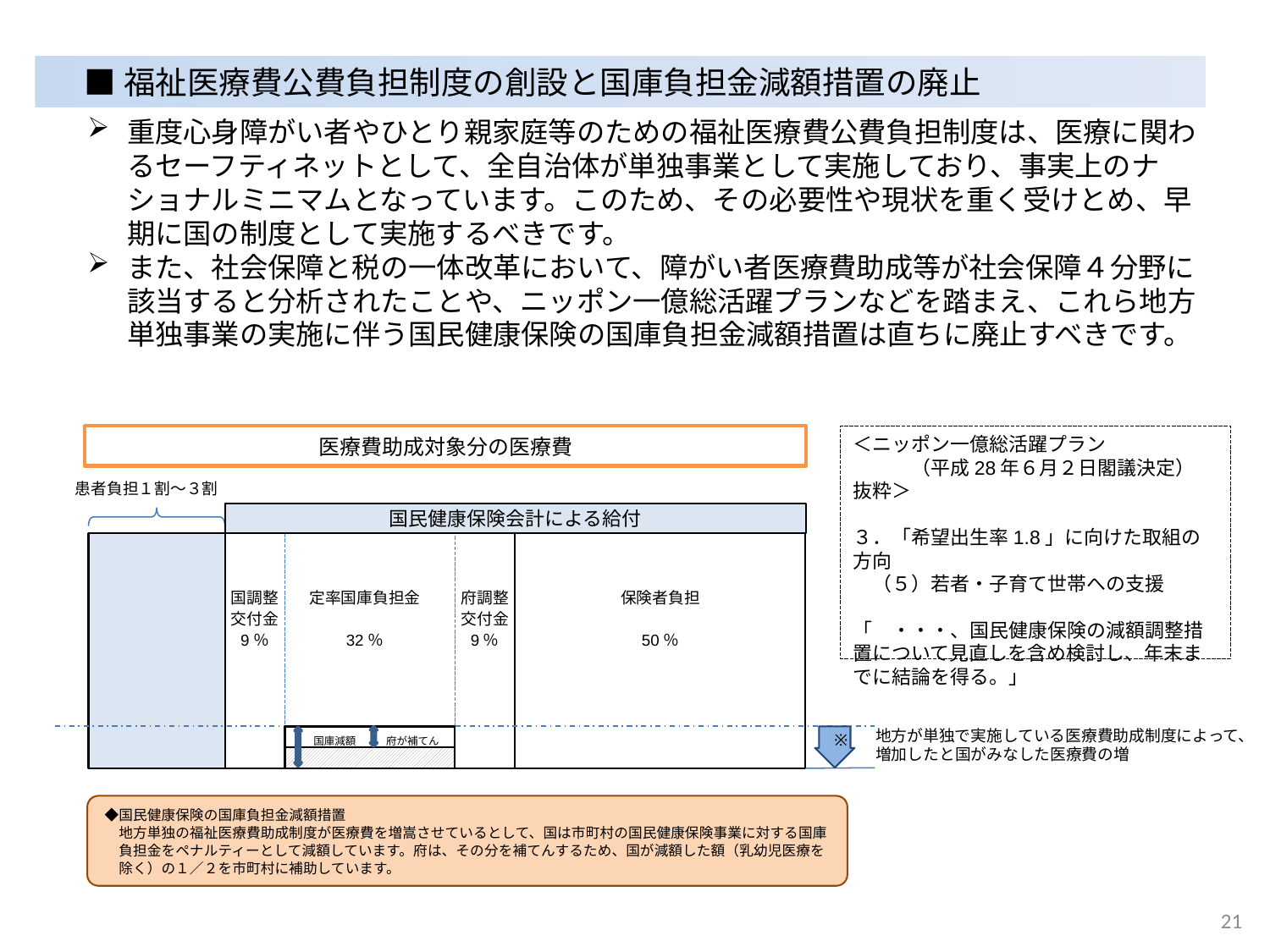

■福祉医療費公費負担制度の創設と国庫負担金減額措置の廃止
重度心身障がい者やひとり親家庭等のための福祉医療費公費負担制度は、医療に関わるセーフティネットとして、全自治体が単独事業として実施しており、事実上のナショナルミニマムとなっています。このため、その必要性や現状を重く受けとめ、早期に国の制度として実施するべきです。
また、社会保障と税の一体改革において、障がい者医療費助成等が社会保障４分野に該当すると分析されたことや、ニッポン一億総活躍プランなどを踏まえ、これら地方単独事業の実施に伴う国民健康保険の国庫負担金減額措置は直ちに廃止すべきです。
医療費助成対象分の医療費
＜ニッポン一億総活躍プラン
　　　（平成28年６月２日閣議決定）　抜粋＞

３．「希望出生率1.8」に向けた取組の方向
　（５）若者・子育て世帯への支援

「　・・・、国民健康保険の減額調整措置について見直しを含め検討し、年末までに結論を得る。」

患者負担１割～３割
国民健康保険会計による給付

府調整
交付金
9％
国調整
交付金
9％
定率国庫負担金

32％
保険者負担

50％
国庫減額
府が補てん
地方が単独で実施している医療費助成制度によって、
増加したと国がみなした医療費の増

※

　◆国民健康保険の国庫負担金減額措置
　　地方単独の福祉医療費助成制度が医療費を増嵩させているとして、国は市町村の国民健康保険事業に対する国庫
　　負担金をペナルティーとして減額しています。府は、その分を補てんするため、国が減額した額（乳幼児医療を
　　除く）の１／２を市町村に補助しています。
21